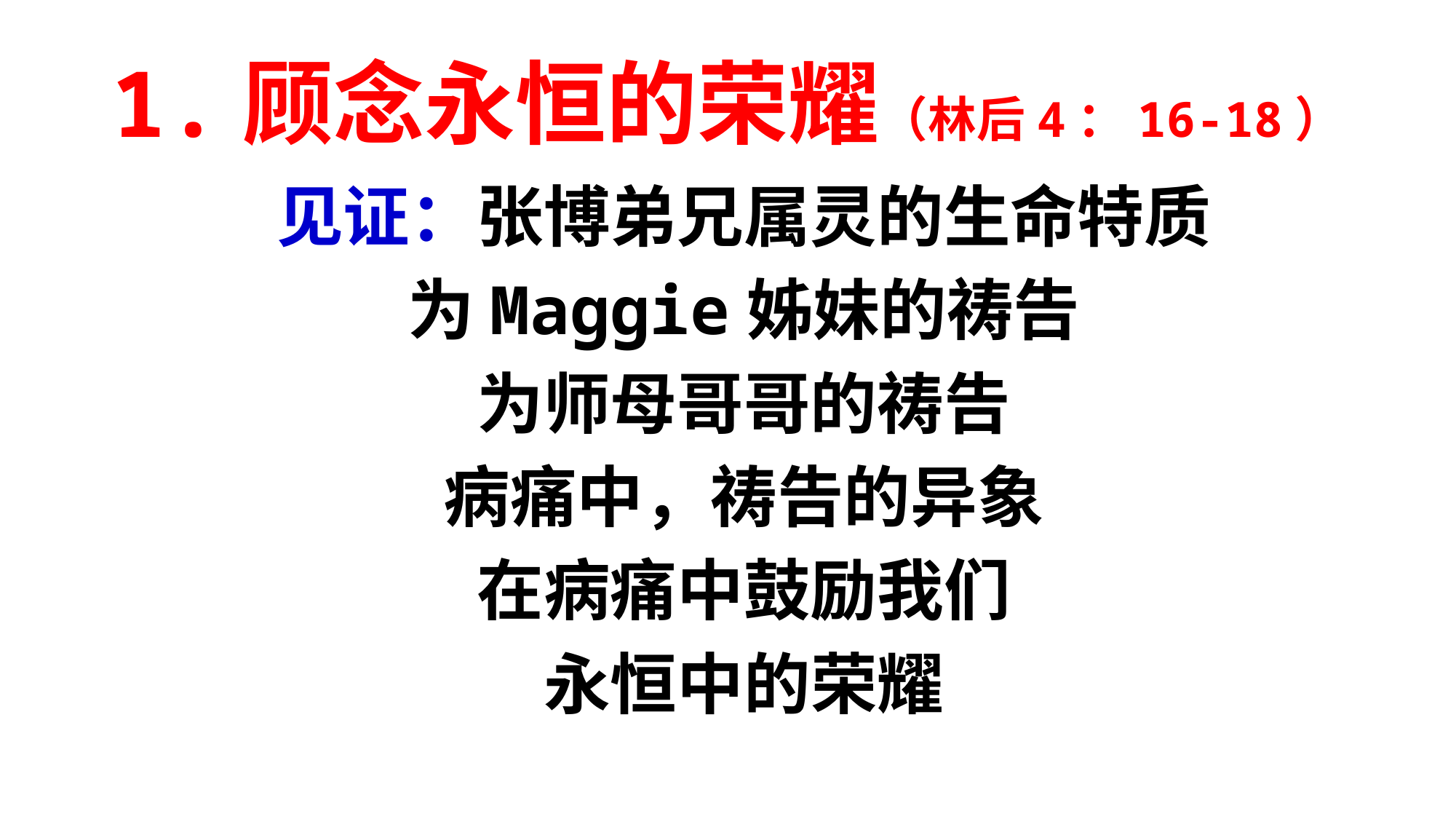

# 1.顾念永恒的荣耀（林后4：16-18）
见证：张博弟兄属灵的生命特质
为Maggie姊妹的祷告
为师母哥哥的祷告
病痛中，祷告的异象
在病痛中鼓励我们
永恒中的荣耀